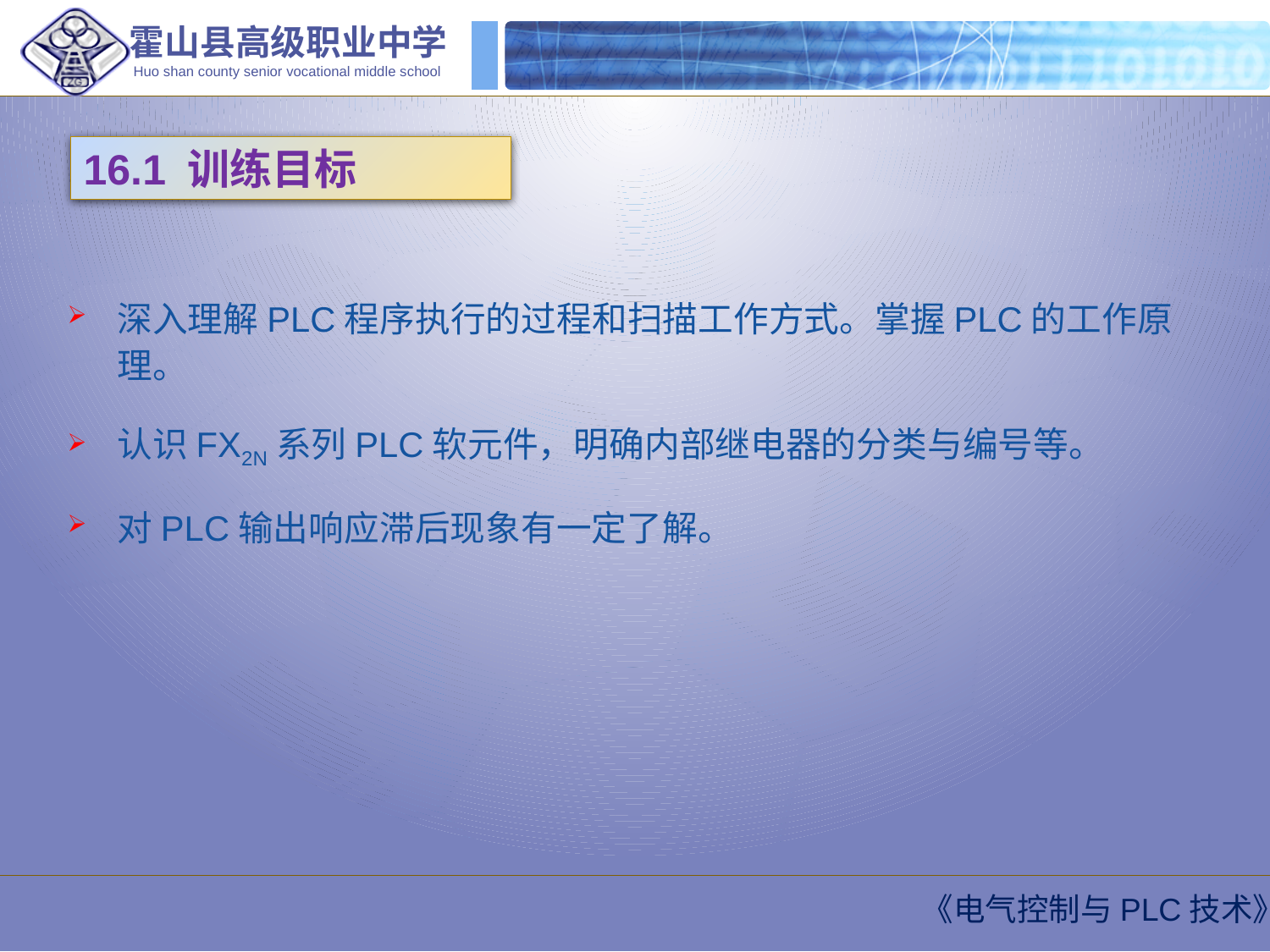

16.1 训练目标
深入理解PLC程序执行的过程和扫描工作方式。掌握PLC的工作原理。
认识FX2N系列PLC软元件，明确内部继电器的分类与编号等。
对PLC输出响应滞后现象有一定了解。